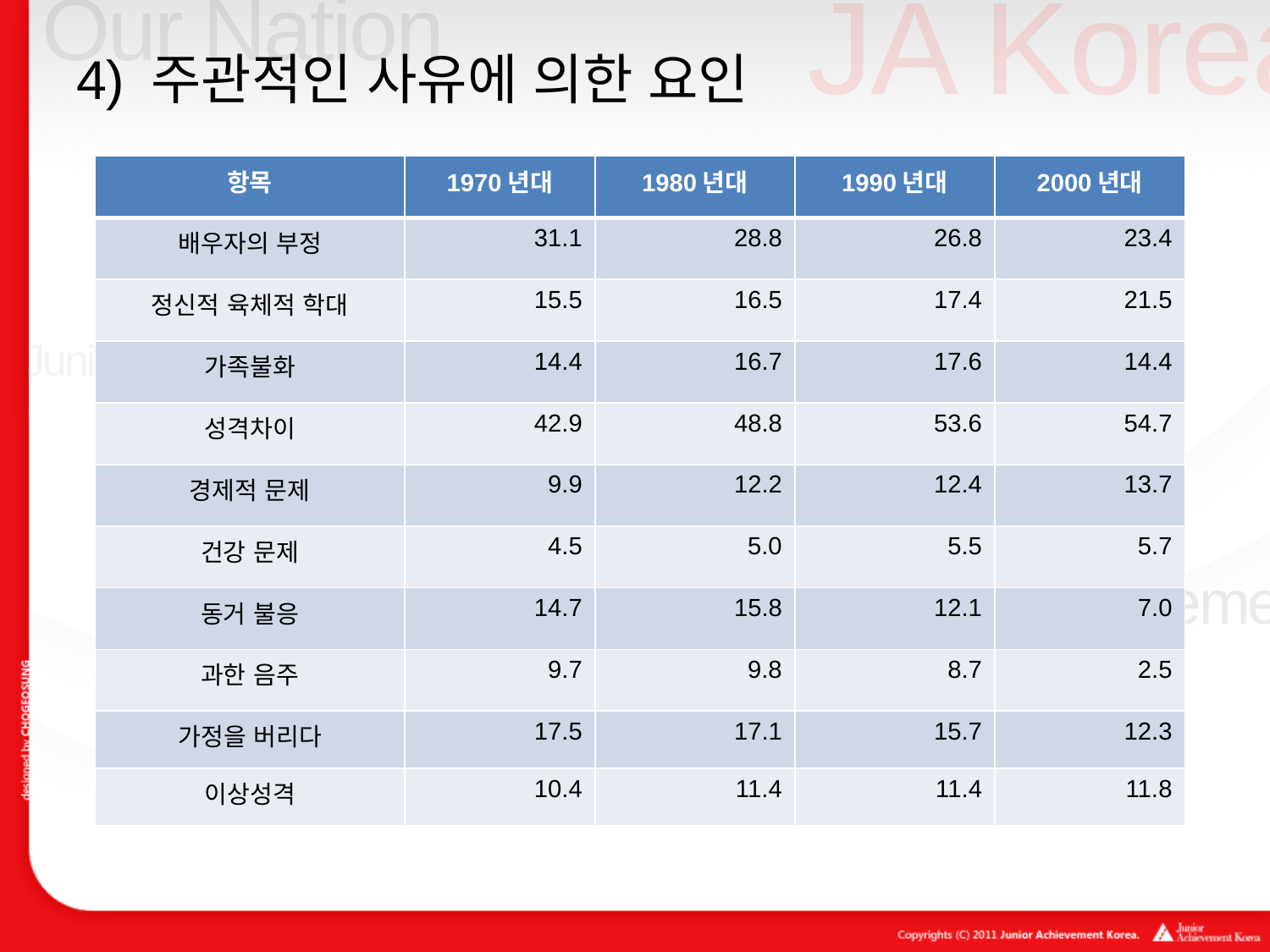

# 4) 주관적인 사유에 의한 요인
| 항목 | 1970년대 | 1980년대 | 1990년대 | 2000년대 |
| --- | --- | --- | --- | --- |
| 배우자의 부정 | 31.1 | 28.8 | 26.8 | 23.4 |
| 정신적 육체적 학대 | 15.5 | 16.5 | 17.4 | 21.5 |
| 가족불화 | 14.4 | 16.7 | 17.6 | 14.4 |
| 성격차이 | 42.9 | 48.8 | 53.6 | 54.7 |
| 경제적 문제 | 9.9 | 12.2 | 12.4 | 13.7 |
| 건강 문제 | 4.5 | 5.0 | 5.5 | 5.7 |
| 동거 불응 | 14.7 | 15.8 | 12.1 | 7.0 |
| 과한 음주 | 9.7 | 9.8 | 8.7 | 2.5 |
| 가정을 버리다 | 17.5 | 17.1 | 15.7 | 12.3 |
| 이상성격 | 10.4 | 11.4 | 11.4 | 11.8 |